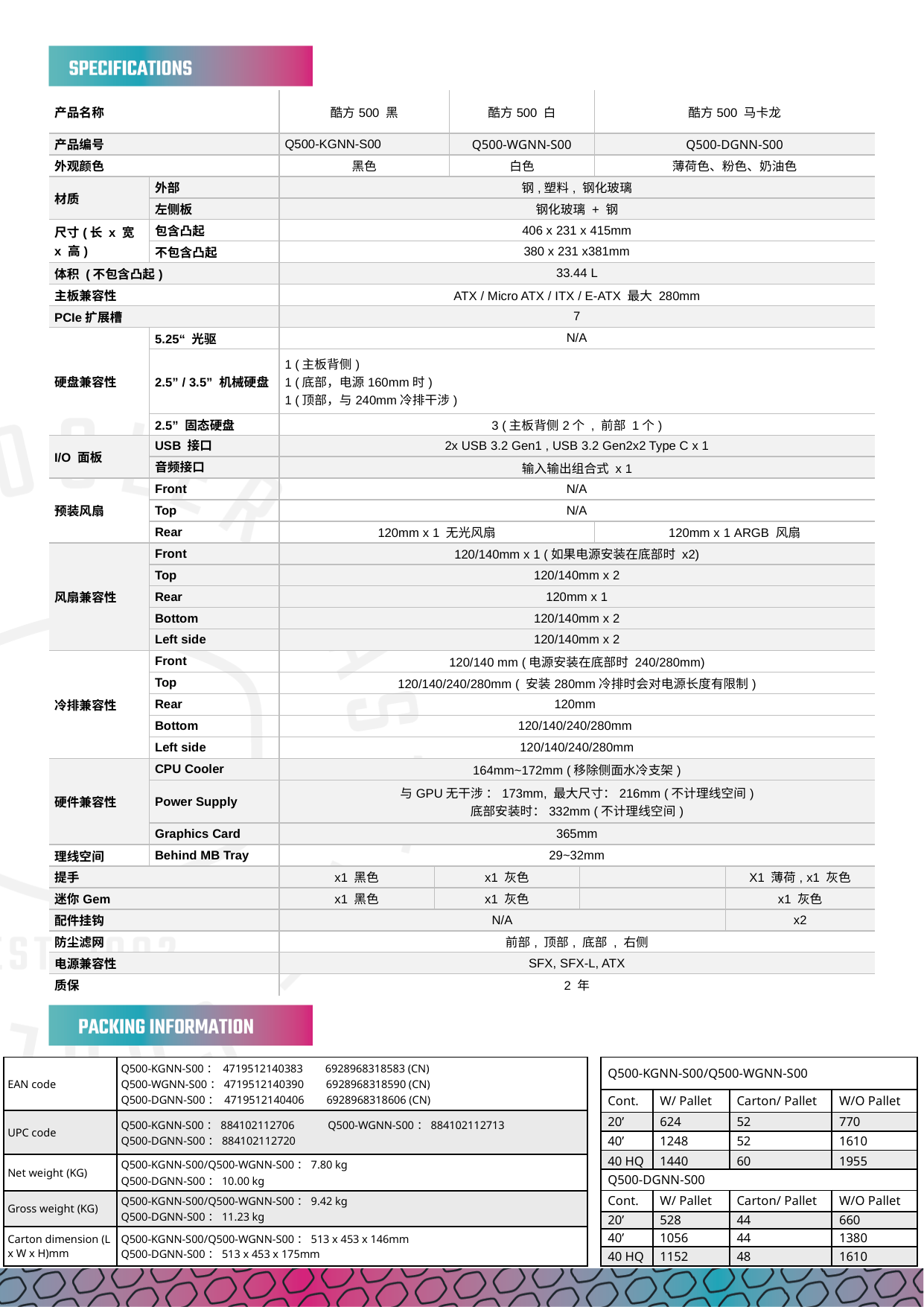

| 产品名称 |  | 酷方500 黑 |  | 酷方500 白 |  | 酷方500 马卡龙 |  |
| --- | --- | --- | --- | --- | --- | --- | --- |
| 产品编号 |  | Q500-KGNN-S00 |  | Q500-WGNN-S00 |  | Q500-DGNN-S00 |  |
| 外观颜色 |  | 黑色 |  | 白色 |  | 薄荷色、粉色、奶油色 |  |
| 材质 | 外部 | 钢,塑料, 钢化玻璃 |  |  |  |  |  |
|  | 左侧板 | 钢化玻璃 + 钢 |  |  |  |  |  |
| 尺寸(长 x 宽x 高) | 包含凸起 | 406 x 231 x 415mm |  |  |  |  |  |
|  | 不包含凸起 | 380 x 231 x381mm |  |  |  |  |  |
| 体积 (不包含凸起) |  | 33.44 L |  |  |  |  |  |
| 主板兼容性 |  | ATX / Micro ATX / ITX / E-ATX 最大 280mm |  |  |  |  |  |
| PCIe扩展槽 |  | 7 |  |  |  |  |  |
| 硬盘兼容性 | 5.25“ 光驱 | N/A |  |  |  |  |  |
|  | 2.5” / 3.5” 机械硬盘 | 1 (主板背侧) 1 (底部，电源160mm时) 1 (顶部，与240mm冷排干涉) |  |  |  |  |  |
|  | 2.5” 固态硬盘 | 3 (主板背侧2个 , 前部 1个) |  |  |  |  |  |
| I/O 面板 | USB 接口 | 2x USB 3.2 Gen1 , USB 3.2 Gen2x2 Type C x 1 |  |  |  |  |  |
|  | 音频接口 | 输入输出组合式 x 1 |  |  |  |  |  |
| 预装风扇 | Front | N/A |  |  |  |  |  |
|  | Top | N/A |  |  |  |  |  |
|  | Rear | 120mm x 1 无光风扇 |  |  |  | 120mm x 1 ARGB 风扇 |  |
| 风扇兼容性 | Front | 120/140mm x 1 (如果电源安装在底部时 x2) |  |  |  |  |  |
|  | Top | 120/140mm x 2 |  |  |  |  |  |
|  | Rear | 120mm x 1 |  |  |  |  |  |
|  | Bottom | 120/140mm x 2 |  |  |  |  |  |
|  | Left side | 120/140mm x 2 |  |  |  |  |  |
| 冷排兼容性 | Front | 120/140 mm (电源安装在底部时 240/280mm) |  |  |  |  |  |
|  | Top | 120/140/240/280mm ( 安装280mm冷排时会对电源长度有限制) |  |  |  |  |  |
|  | Rear | 120mm |  |  |  |  |  |
|  | Bottom | 120/140/240/280mm |  |  |  |  |  |
|  | Left side | 120/140/240/280mm |  |  |  |  |  |
| 硬件兼容性 | CPU Cooler | 164mm~172mm (移除侧面水冷支架) |  |  |  |  |  |
|  | Power Supply | 与GPU无干涉 ：173mm, 最大尺寸：216mm (不计理线空间) 底部安装时：332mm (不计理线空间) |  |  |  |  |  |
|  | Graphics Card | 365mm |  |  |  |  |  |
| 理线空间 | Behind MB Tray | 29~32mm |  |  |  |  |  |
| 提手 |  | x1 黑色 | x1 灰色 |  |  |  | X1 薄荷, x1 灰色 |
| 迷你Gem |  | x1 黑色 | x1 灰色 |  |  |  | x1 灰色 |
| 配件挂钩 |  | N/A |  |  |  |  | x2 |
| 防尘滤网 |  | 前部, 顶部, 底部 , 右侧 |  |  |  |  |  |
| 电源兼容性 |  | SFX, SFX-L, ATX |  |  |  |  |  |
| 质保 |  | 2 年 |  |  |  |  |  |

| EAN code | Q500-KGNN-S00： 4719512140383 6928968318583 (CN) Q500-WGNN-S00：4719512140390 6928968318590 (CN) Q500-DGNN-S00： 4719512140406 6928968318606 (CN) |
| --- | --- |
| UPC code | Q500-KGNN-S00：884102112706 Q500-WGNN-S00：884102112713 Q500-DGNN-S00：884102112720 |
| Net weight (KG) | Q500-KGNN-S00/Q500-WGNN-S00：7.80 kg Q500-DGNN-S00：10.00 kg |
| Gross weight (KG) | Q500-KGNN-S00/Q500-WGNN-S00：9.42 kg Q500-DGNN-S00：11.23 kg |
| Carton dimension (L x W x H)mm | Q500-KGNN-S00/Q500-WGNN-S00：513 x 453 x 146mm Q500-DGNN-S00：513 x 453 x 175mm |
| Q500-KGNN-S00/Q500-WGNN-S00 |  |  |  |
| --- | --- | --- | --- |
| Cont. | W/ Pallet | Carton/ Pallet | W/O Pallet |
| 20’ | 624 | 52 | 770 |
| 40’ | 1248 | 52 | 1610 |
| 40 HQ | 1440 | 60 | 1955 |
| Q500-DGNN-S00 |  |  |  |
| --- | --- | --- | --- |
| Cont. | W/ Pallet | Carton/ Pallet | W/O Pallet |
| 20’ | 528 | 44 | 660 |
| 40’ | 1056 | 44 | 1380 |
| 40 HQ | 1152 | 48 | 1610 |